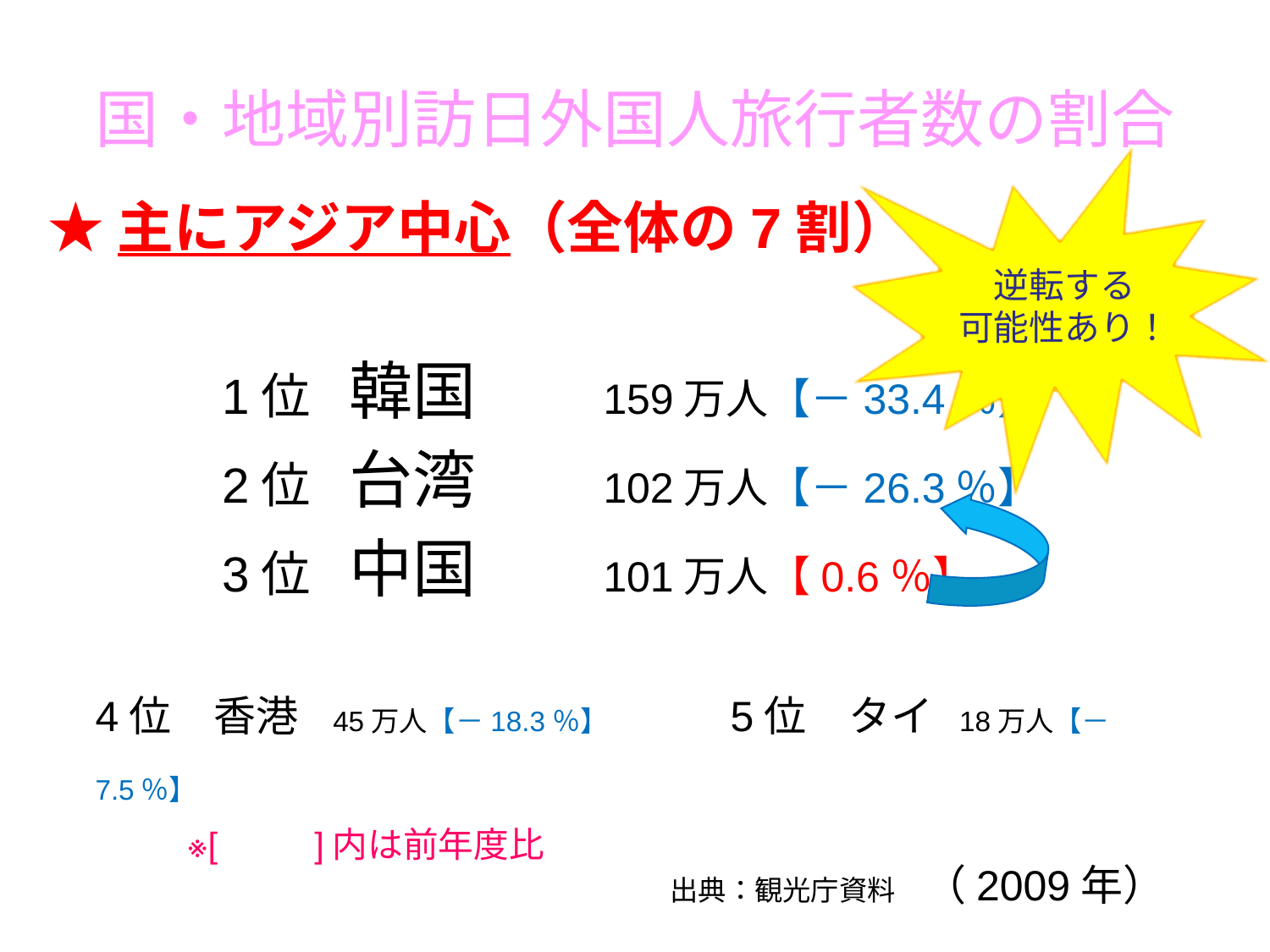

国・地域別訪日外国人旅行者数の割合

★主にアジア中心（全体の7割）

		1位	韓国	159万人【－33.4％】
		2位	台湾	102万人【－26.3％】
		3位	中国	101万人【0.6％】

	4位　香港　45万人【－18.3％】　　	5位　タイ 18万人【－7.5％】

出典：観光庁資料　（2009年）

逆転する
可能性あり！

※[	]内は前年度比